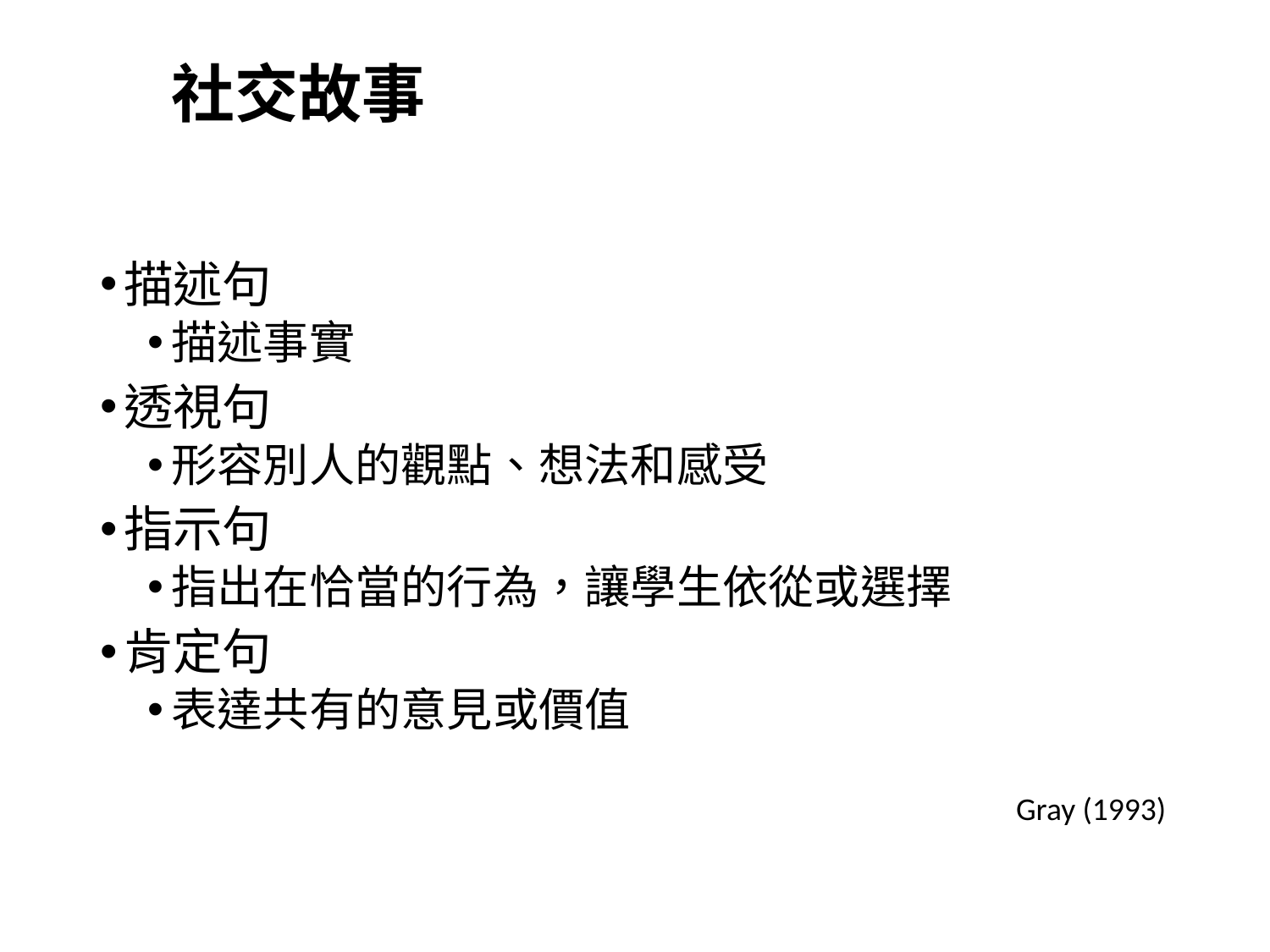

# 社交故事
描述句
描述事實
透視句
形容別人的觀點、想法和感受
指示句
指出在恰當的行為，讓學生依從或選擇
肯定句
表達共有的意見或價值
Gray (1993)